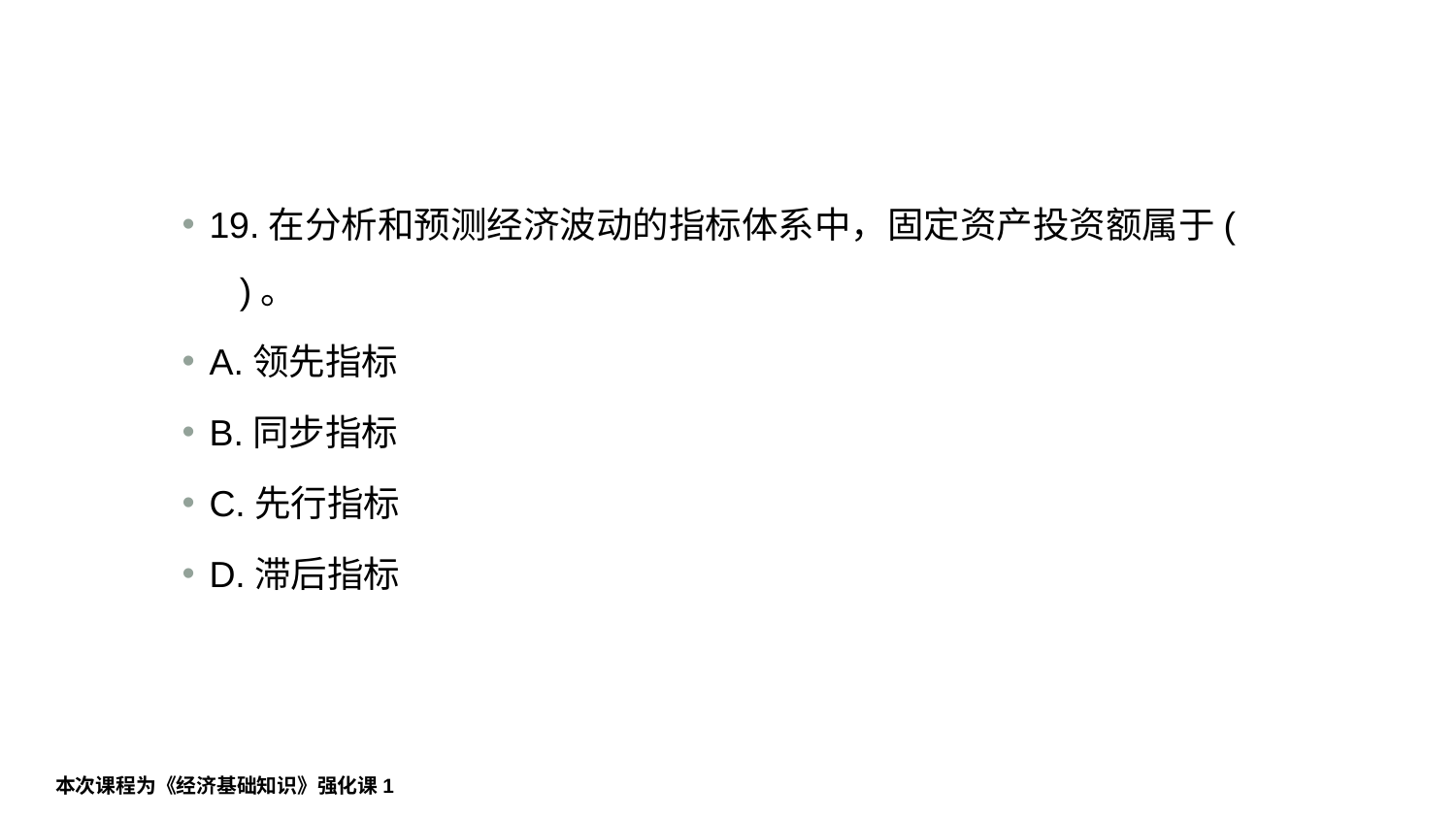

#
19.在分析和预测经济波动的指标体系中，固定资产投资额属于(    )。
A.领先指标
B.同步指标
C.先行指标
D.滞后指标